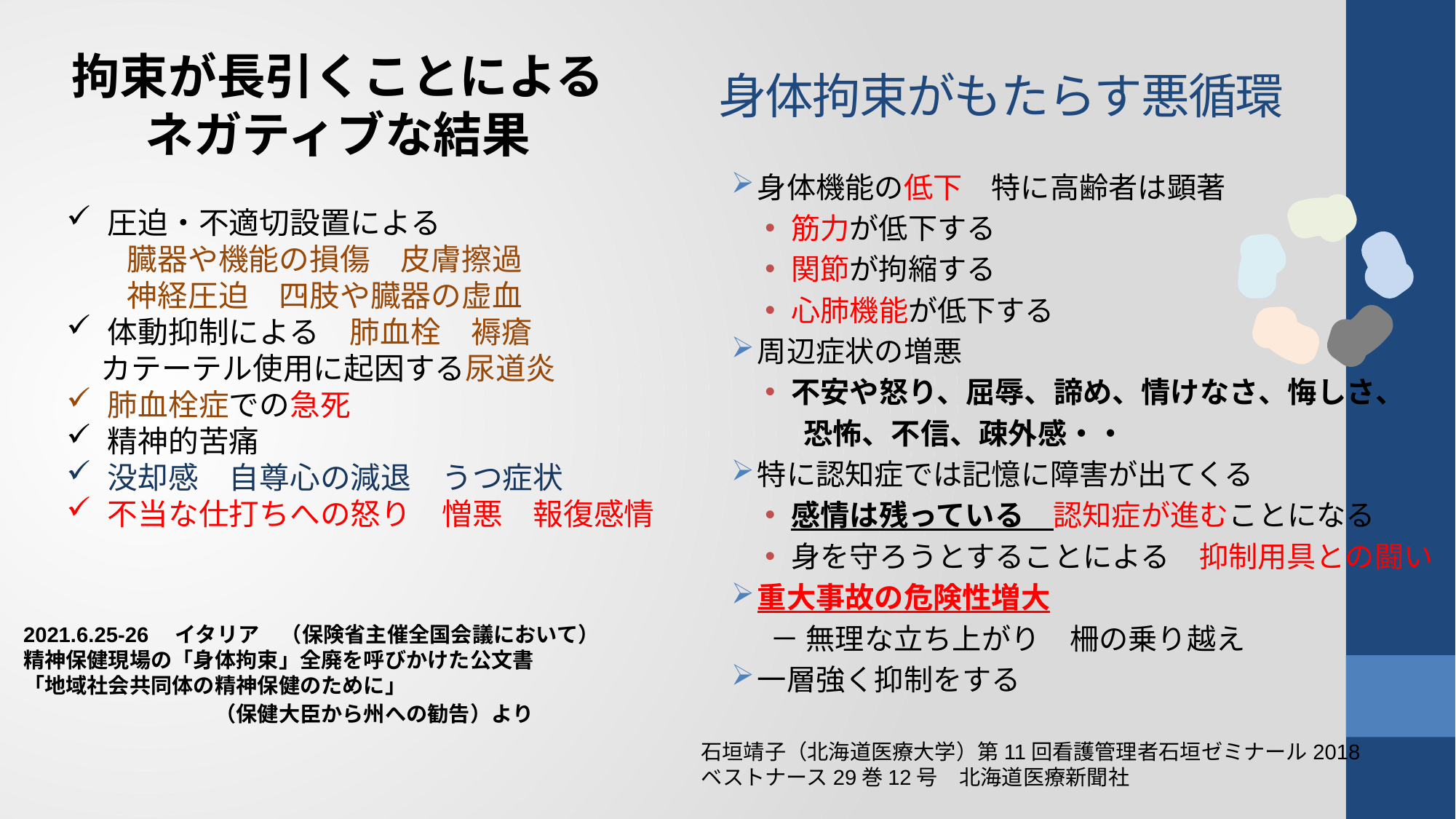

拘束が長引くことによる
ネガティブな結果
# 身体拘束がもたらす悪循環
身体機能の低下　特に高齢者は顕著
筋力が低下する
関節が拘縮する
心肺機能が低下する
周辺症状の増悪
不安や怒り、屈辱、諦め、情けなさ、悔しさ、
    恐怖、不信、疎外感・・
特に認知症では記憶に障害が出てくる
感情は残っている　認知症が進むことになる
身を守ろうとすることによる　抑制用具との闘い
重大事故の危険性増大
－ 無理な立ち上がり　柵の乗り越え
一層強く抑制をする

圧迫・不適切設置による
　　臓器や機能の損傷　皮膚擦過
　　神経圧迫　四肢や臓器の虚血
体動抑制による　肺血栓　褥瘡
    カテーテル使用に起因する尿道炎
肺血栓症での急死
精神的苦痛
没却感　自尊心の減退　うつ症状
不当な仕打ちへの怒り　憎悪　報復感情

2021.6.25-26　イタリア　（保険省主催全国会議において）
精神保健現場の「身体拘束」全廃を呼びかけた公文書
「地域社会共同体の精神保健のために」
　　　　　　　　　（保健大臣から州への勧告）より
石垣靖子（北海道医療大学）第11回看護管理者石垣ゼミナール2018　
ベストナース29巻12号　北海道医療新聞社